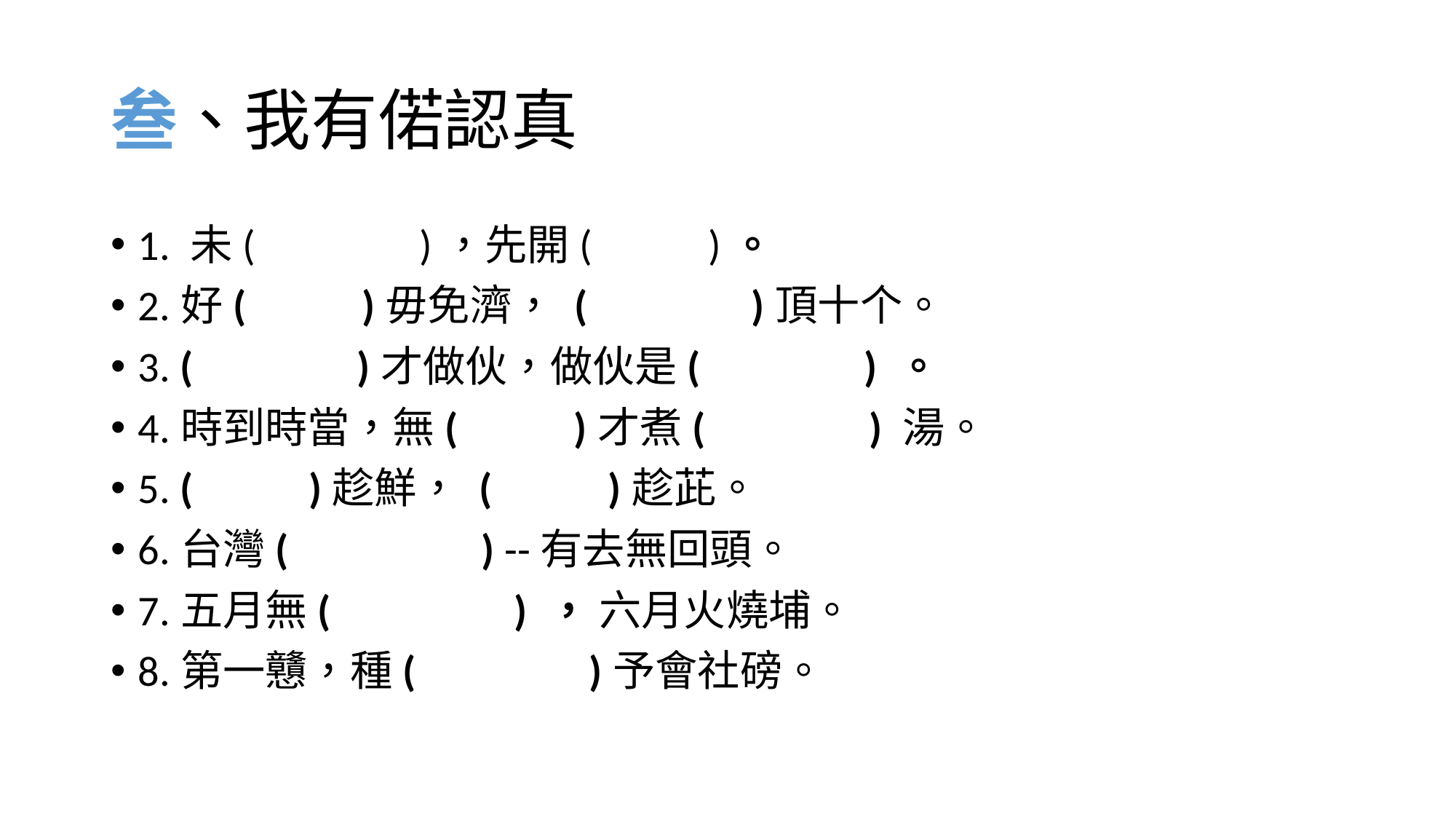

# 叁、我有偌認真
1. 未(                 )，先開(            )。
2.好(            )毋免濟， (                 )頂十个。
3. (                 )才做伙，做伙是(                 ) 。
4.時到時當，無(            )才煮(                 ) 湯。
5. (            )趁鮮， (            )趁茈。
6.台灣(                    ) --有去無回頭。
7.五月無(                   ) ， 六月火燒埔。
8.第一戇，種(                  )予會社磅。